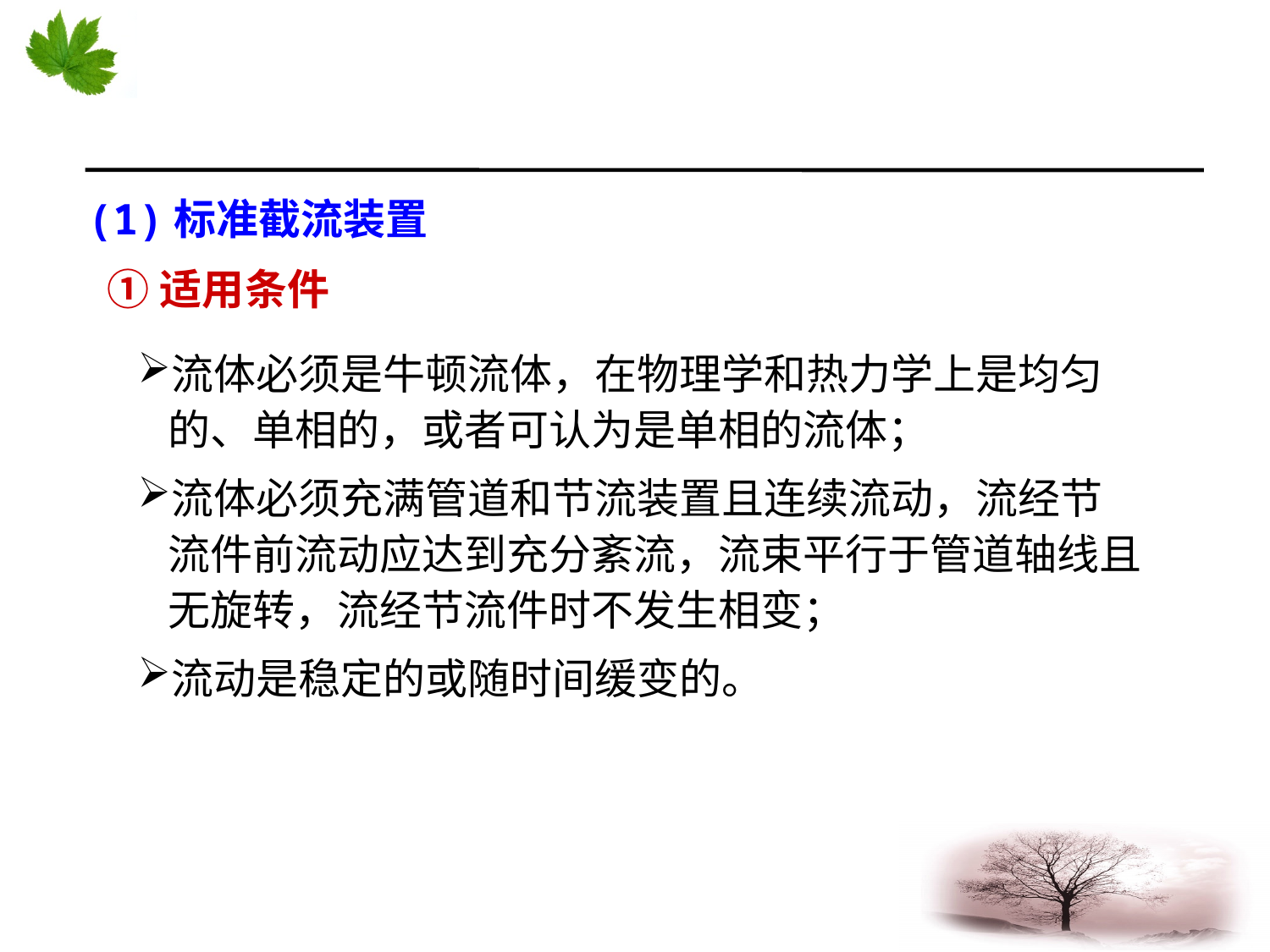

(1)标准截流装置
①适用条件
流体必须是牛顿流体，在物理学和热力学上是均匀的、单相的，或者可认为是单相的流体；
流体必须充满管道和节流装置且连续流动，流经节流件前流动应达到充分紊流，流束平行于管道轴线且无旋转，流经节流件时不发生相变；
流动是稳定的或随时间缓变的。